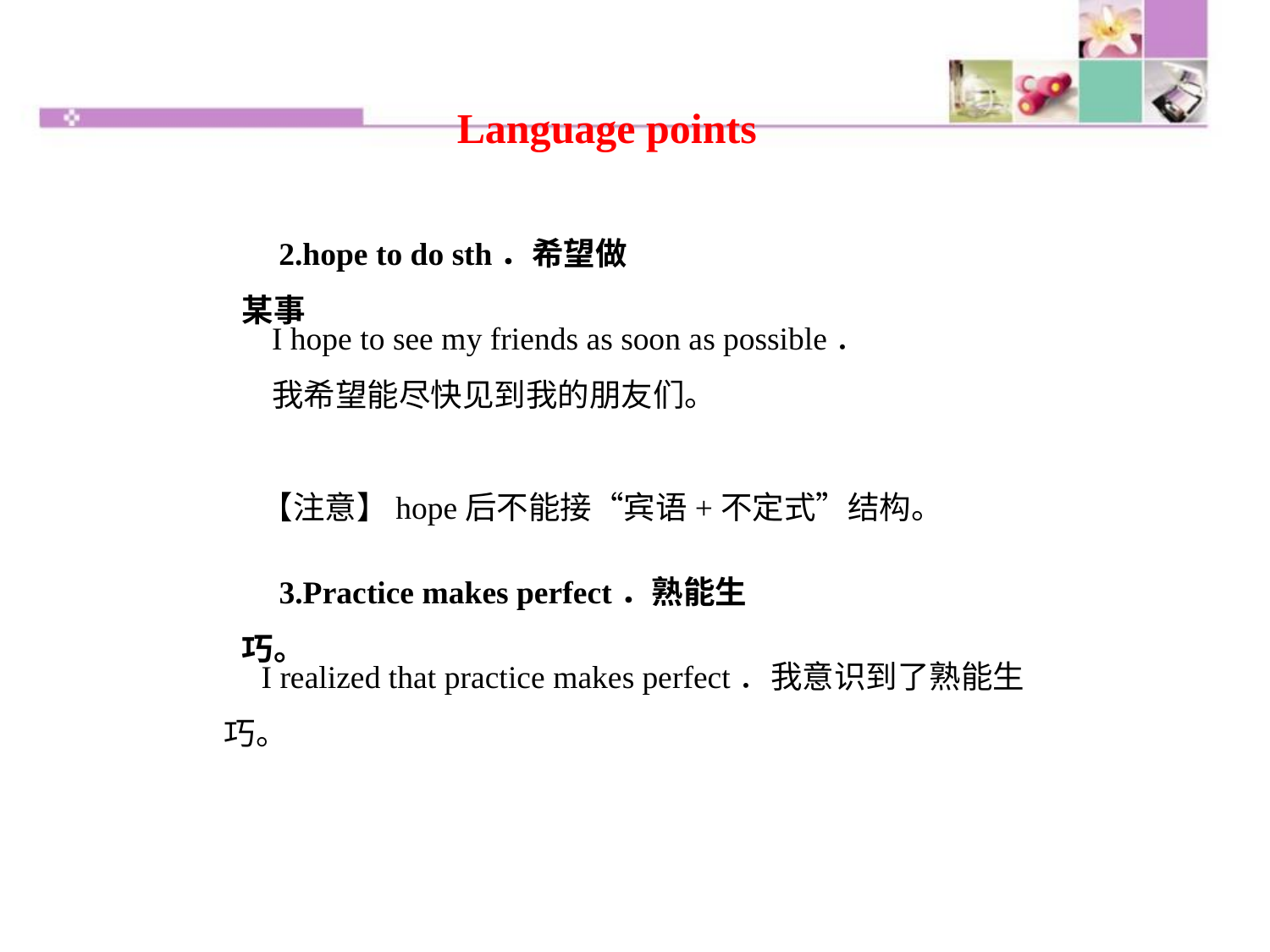

Language points
2.hope to do sth．希望做某事
I hope to see my friends as soon as possible．
我希望能尽快见到我的朋友们。
【注意】hope后不能接“宾语+不定式”结构。
3.Practice makes perfect．熟能生巧。
I realized that practice makes perfect．我意识到了熟能生巧。